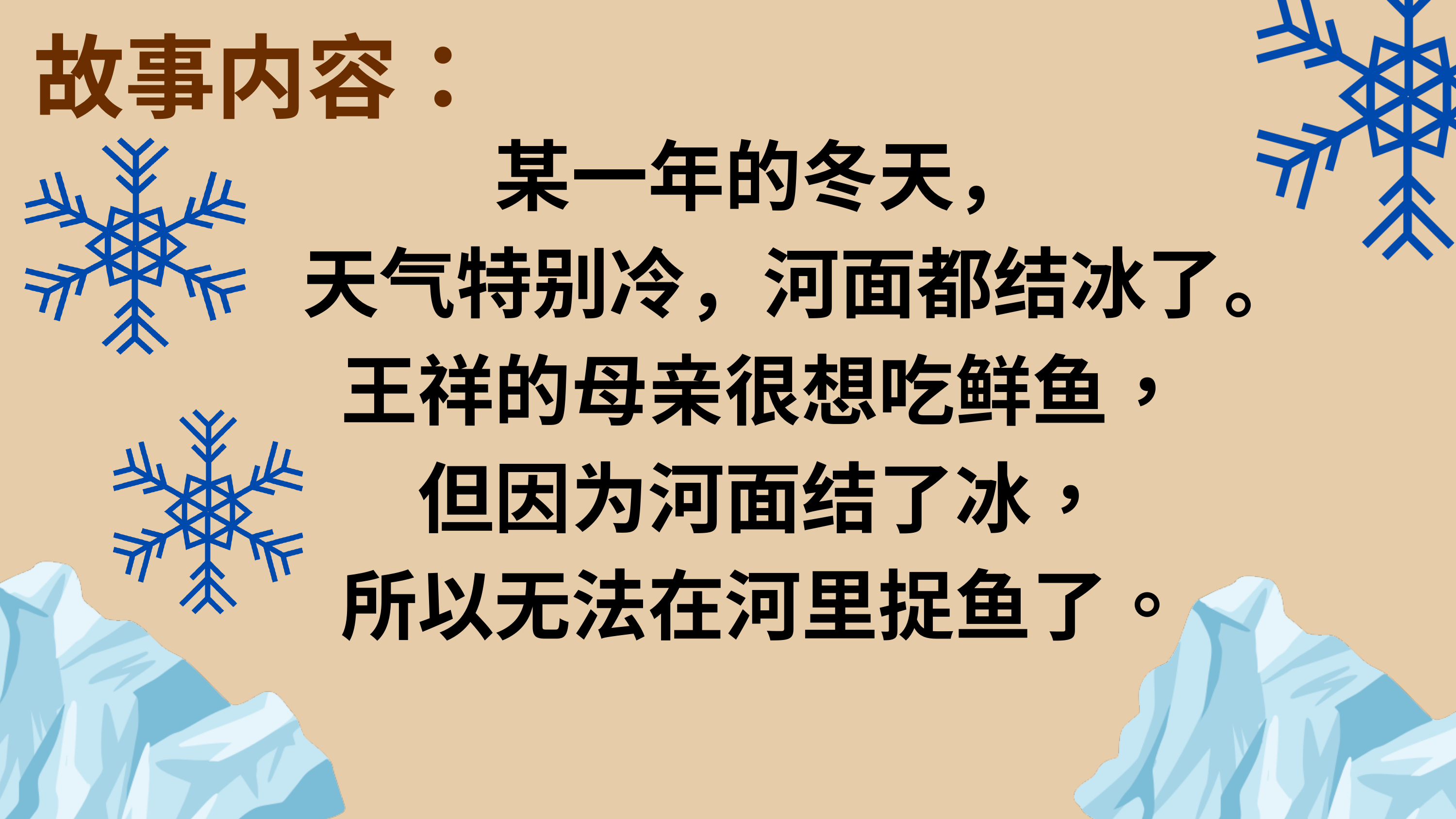

故事内容：
某一年的冬天，
天气特别冷，河面都结冰了。
王祥的母亲很想吃鲜鱼，
但因为河面结了冰，
所以无法在河里捉鱼了。